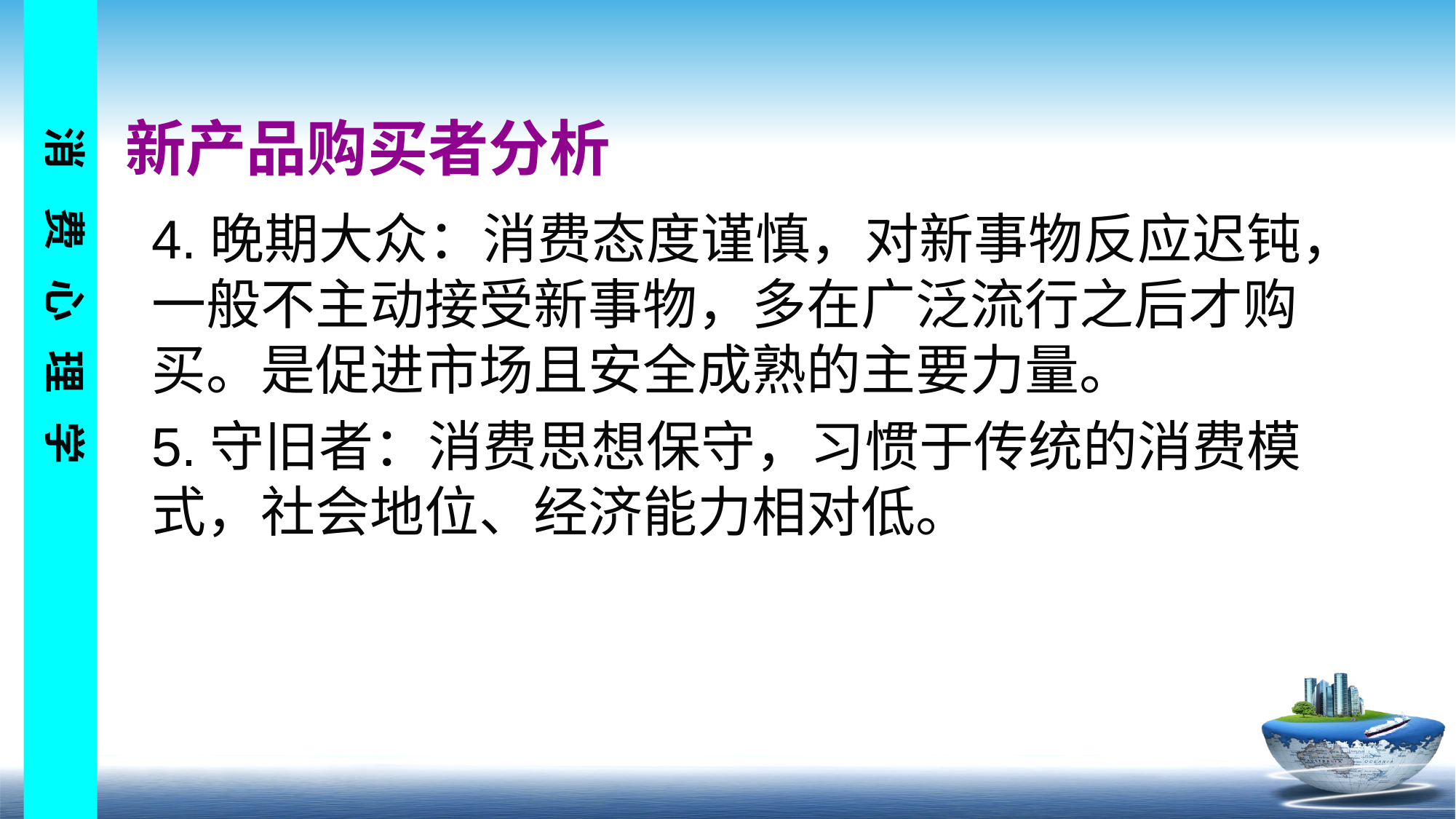

新产品购买者分析
4.晚期大众：消费态度谨慎，对新事物反应迟钝，一般不主动接受新事物，多在广泛流行之后才购买。是促进市场且安全成熟的主要力量。
5.守旧者：消费思想保守，习惯于传统的消费模式，社会地位、经济能力相对低。